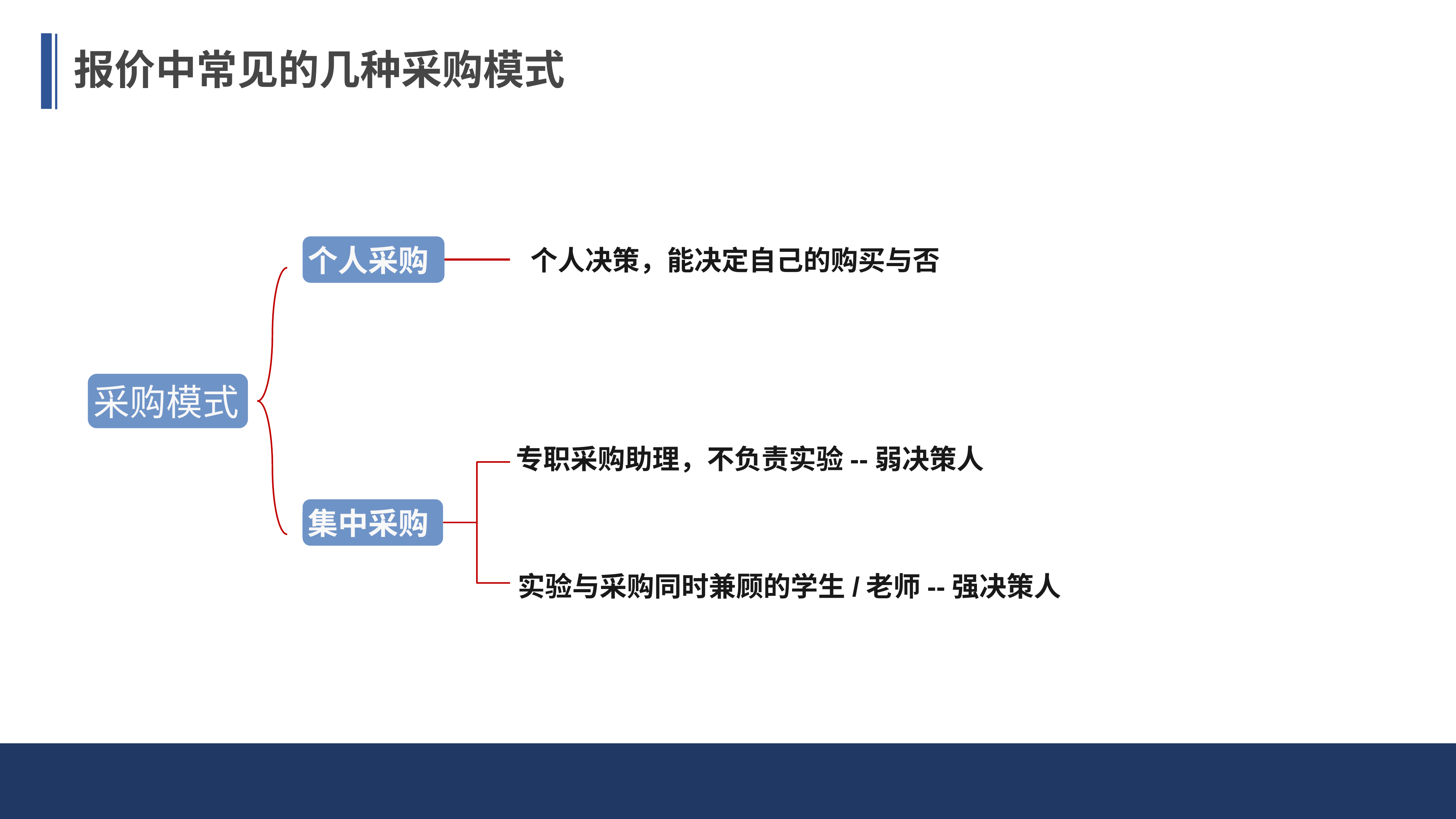

报价中常见的几种采购模式
个人采购
个人决策，能决定自己的购买与否

采购模式
专职采购助理，不负责实验--弱决策人

集中采购
实验与采购同时兼顾的学生/老师--强决策人